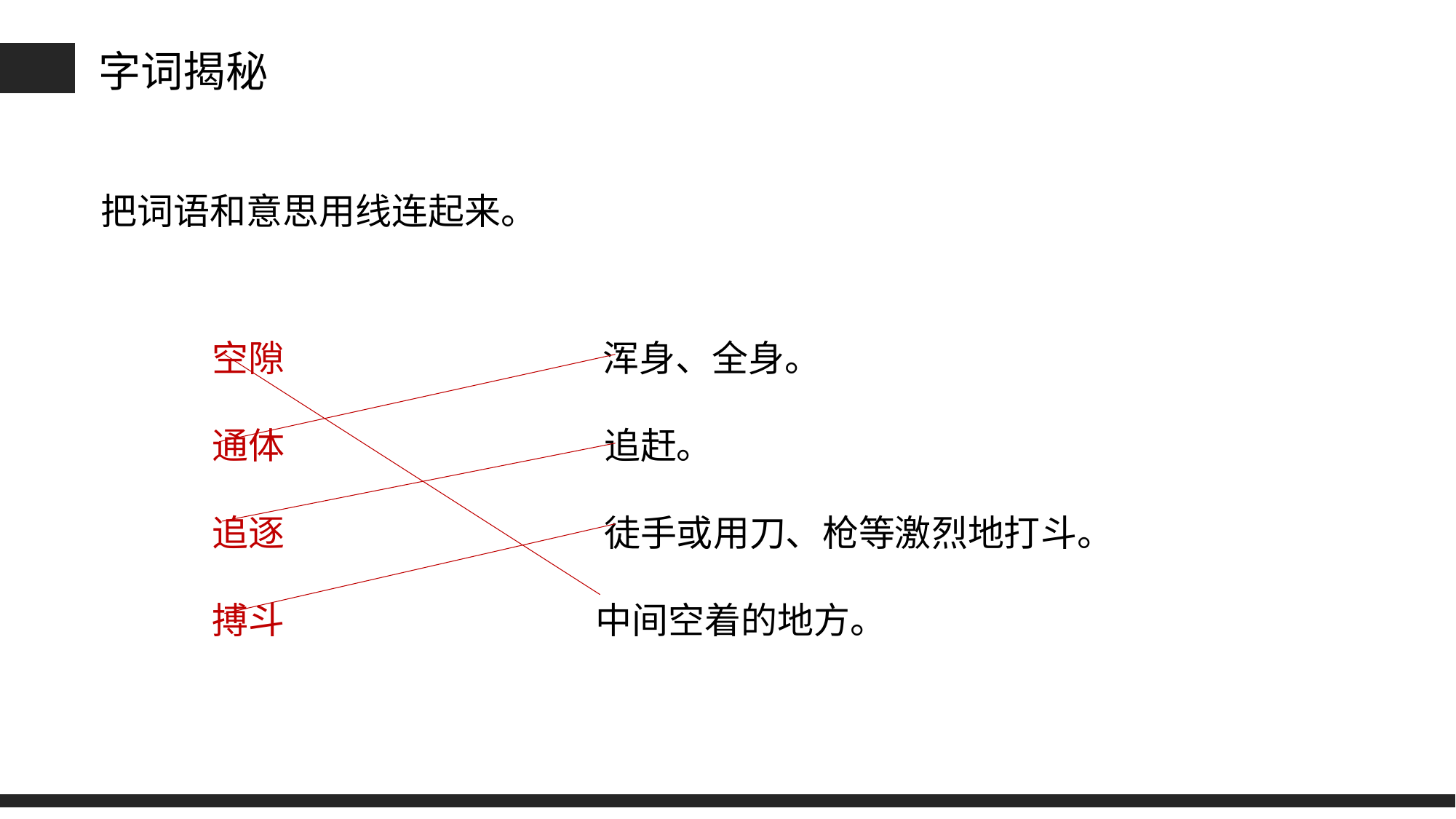

字词揭秘
把词语和意思用线连起来。
空隙                                       浑身、全身。
通体                                       追赶。
追逐                                       徒手或用刀、枪等激烈地打斗。
搏斗                                      中间空着的地方。